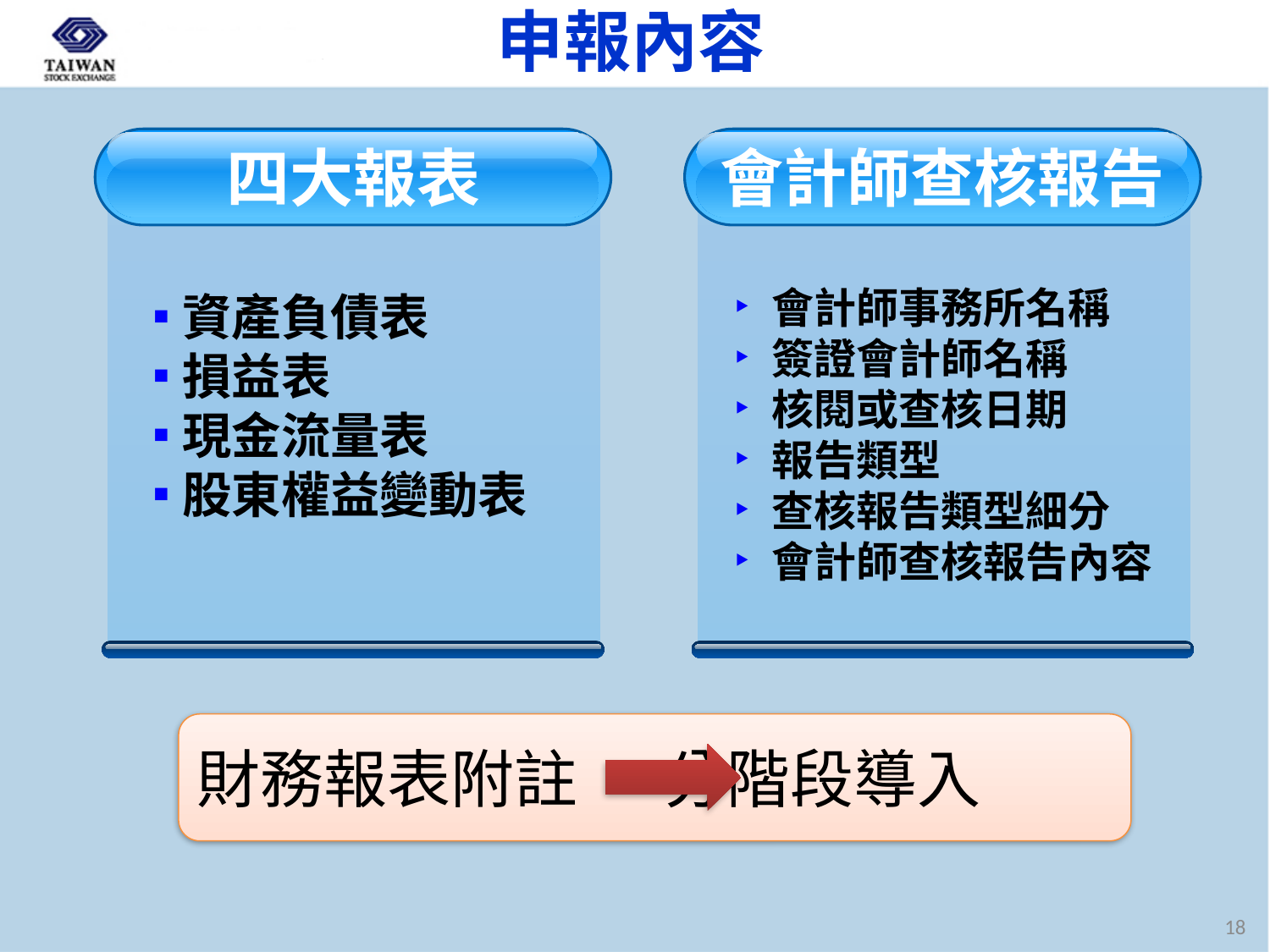

# 申報內容

會計師查核報告
會計師事務所名稱
簽證會計師名稱
核閱或查核日期
報告類型
查核報告類型細分
會計師查核報告內容

四大報表
資產負債表
損益表
現金流量表
股東權益變動表

財務報表附註      分階段導入

18